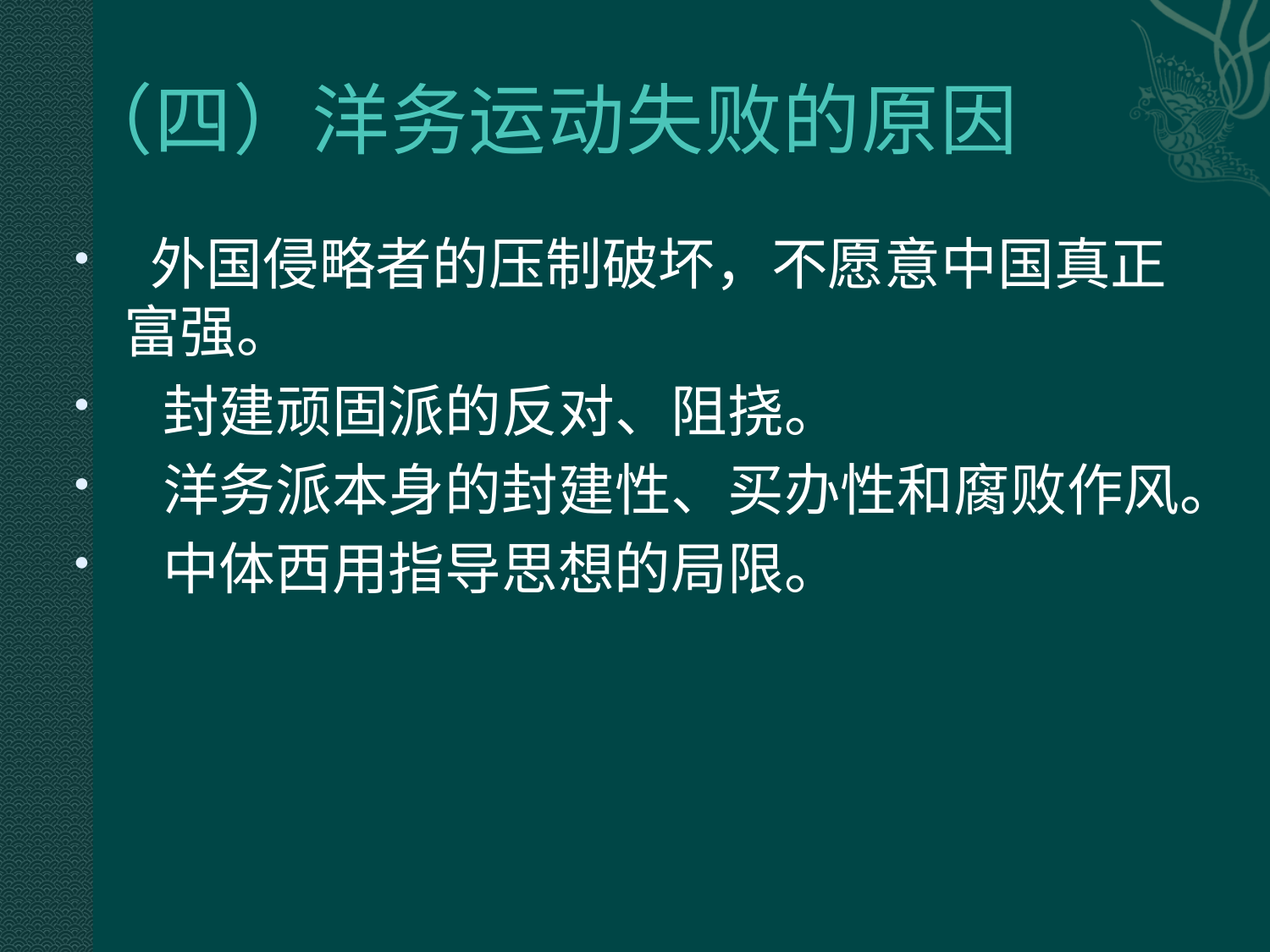

# （四）洋务运动失败的原因
 外国侵略者的压制破坏，不愿意中国真正富强。
  封建顽固派的反对、阻挠。
  洋务派本身的封建性、买办性和腐败作风。
  中体西用指导思想的局限。